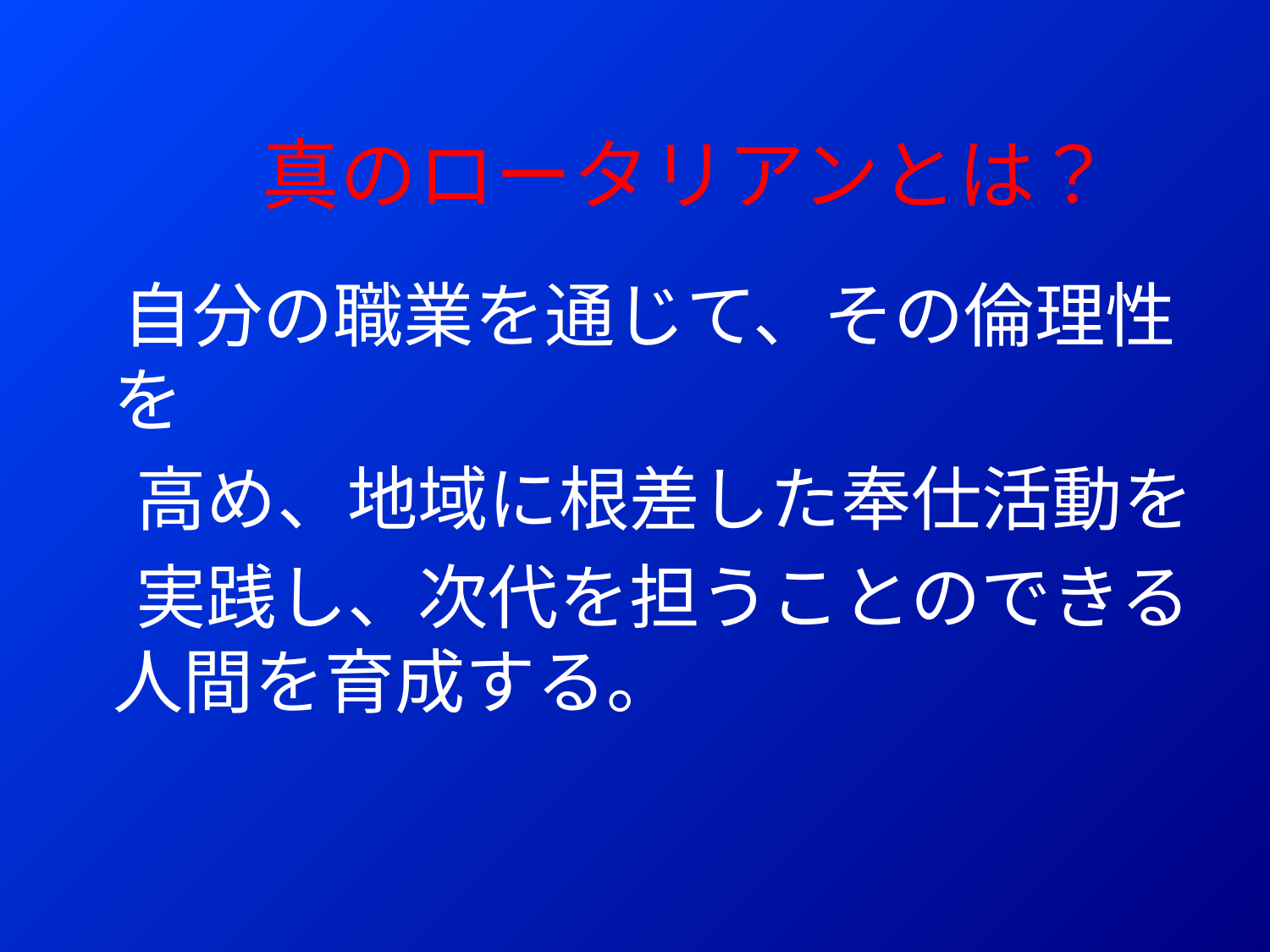

真のロータリアンとは？
　自分の職業を通じて、その倫理性を
　高め、地域に根差した奉仕活動を
　実践し、次代を担うことのできる人間を育成する。